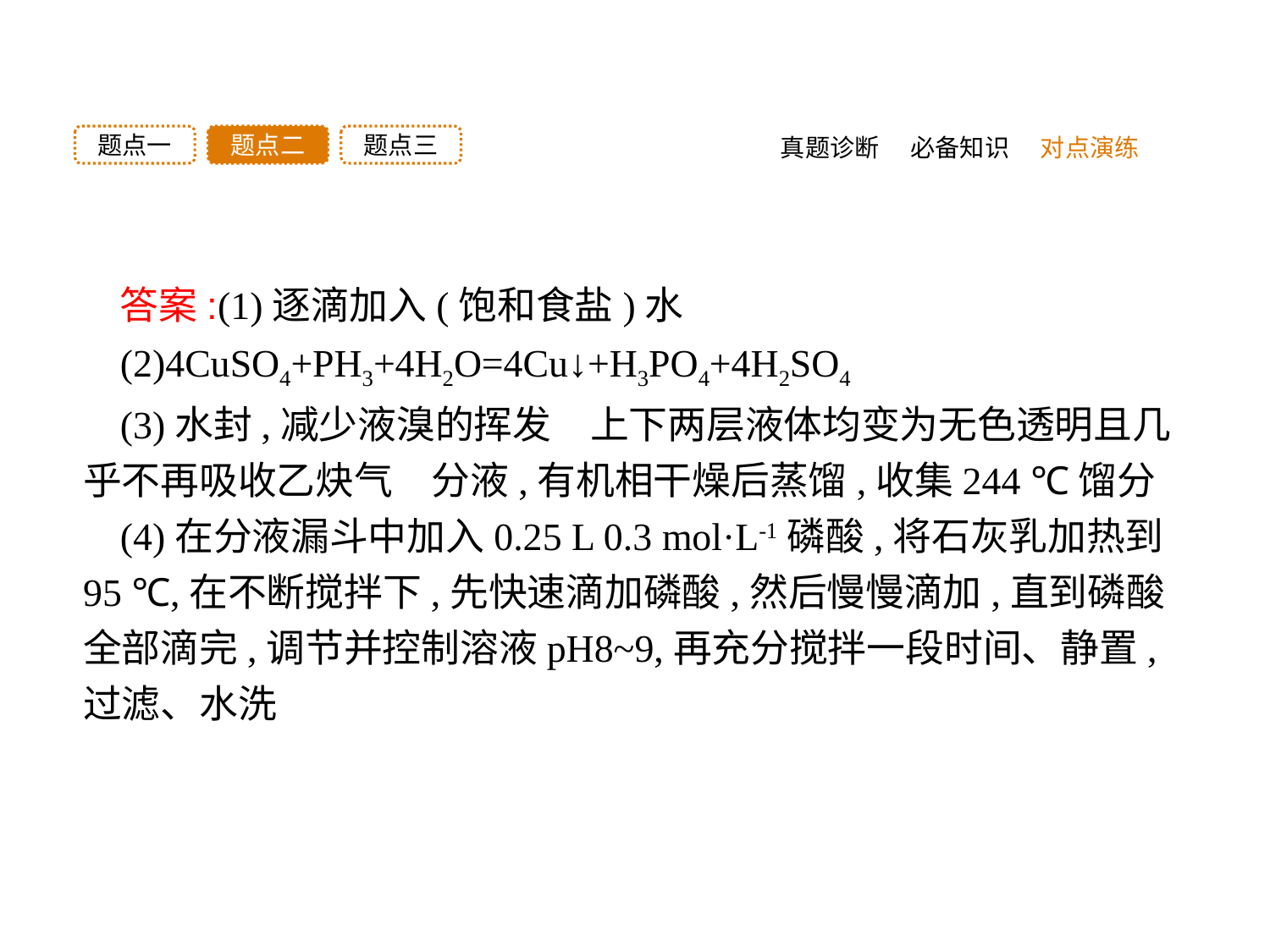

题点三
题点二
题点一
真题诊断
必备知识
对点演练
答案:(1)逐滴加入(饱和食盐)水
(2)4CuSO4+PH3+4H2O=4Cu↓+H3PO4+4H2SO4
(3)水封,减少液溴的挥发　上下两层液体均变为无色透明且几乎不再吸收乙炔气　分液,有机相干燥后蒸馏,收集244 ℃馏分
(4)在分液漏斗中加入0.25 L 0.3 mol·L-1磷酸,将石灰乳加热到95 ℃,在不断搅拌下,先快速滴加磷酸,然后慢慢滴加,直到磷酸全部滴完,调节并控制溶液pH8~9,再充分搅拌一段时间、静置,过滤、水洗